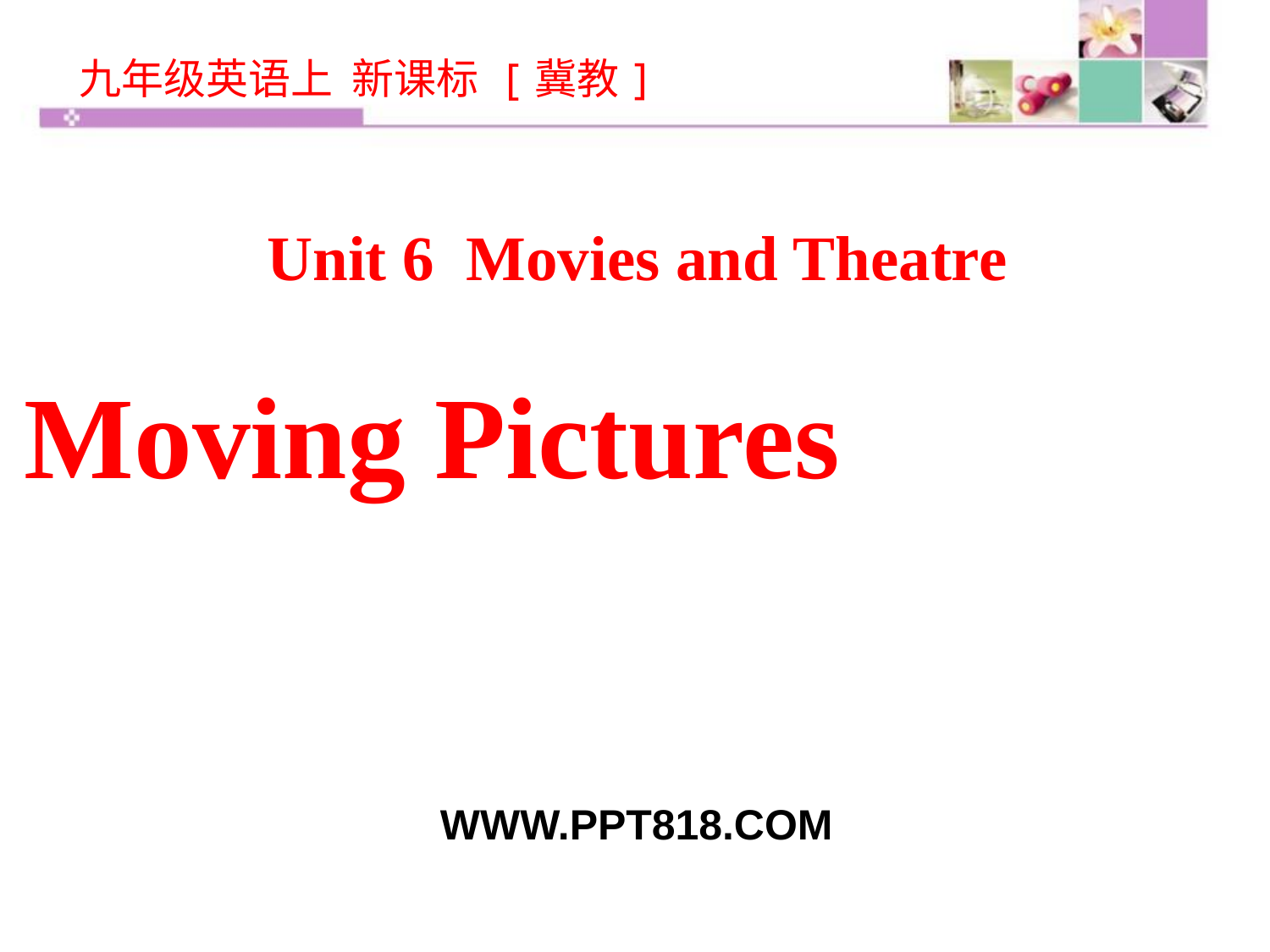

九年级英语上  新课标 [冀教]
Unit 6  Movies and Theatre
Moving Pictures
WWW.PPT818.COM